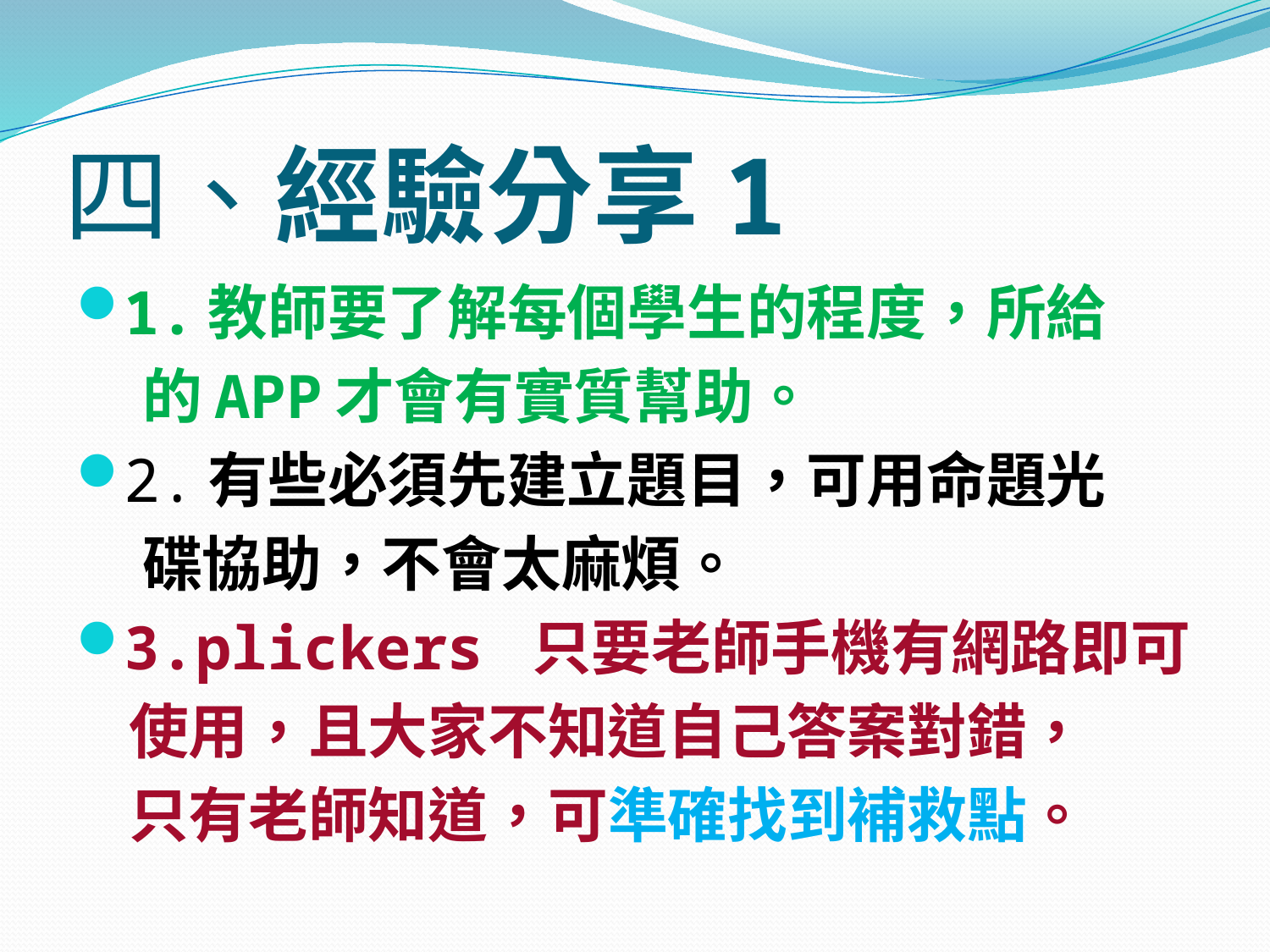

# 四、經驗分享1
1.教師要了解每個學生的程度，所給
    的APP才會有實質幫助。
2.有些必須先建立題目，可用命題光
    碟協助，不會太麻煩。
3.plickers 只要老師手機有網路即可
   使用，且大家不知道自己答案對錯，
   只有老師知道，可準確找到補救點。